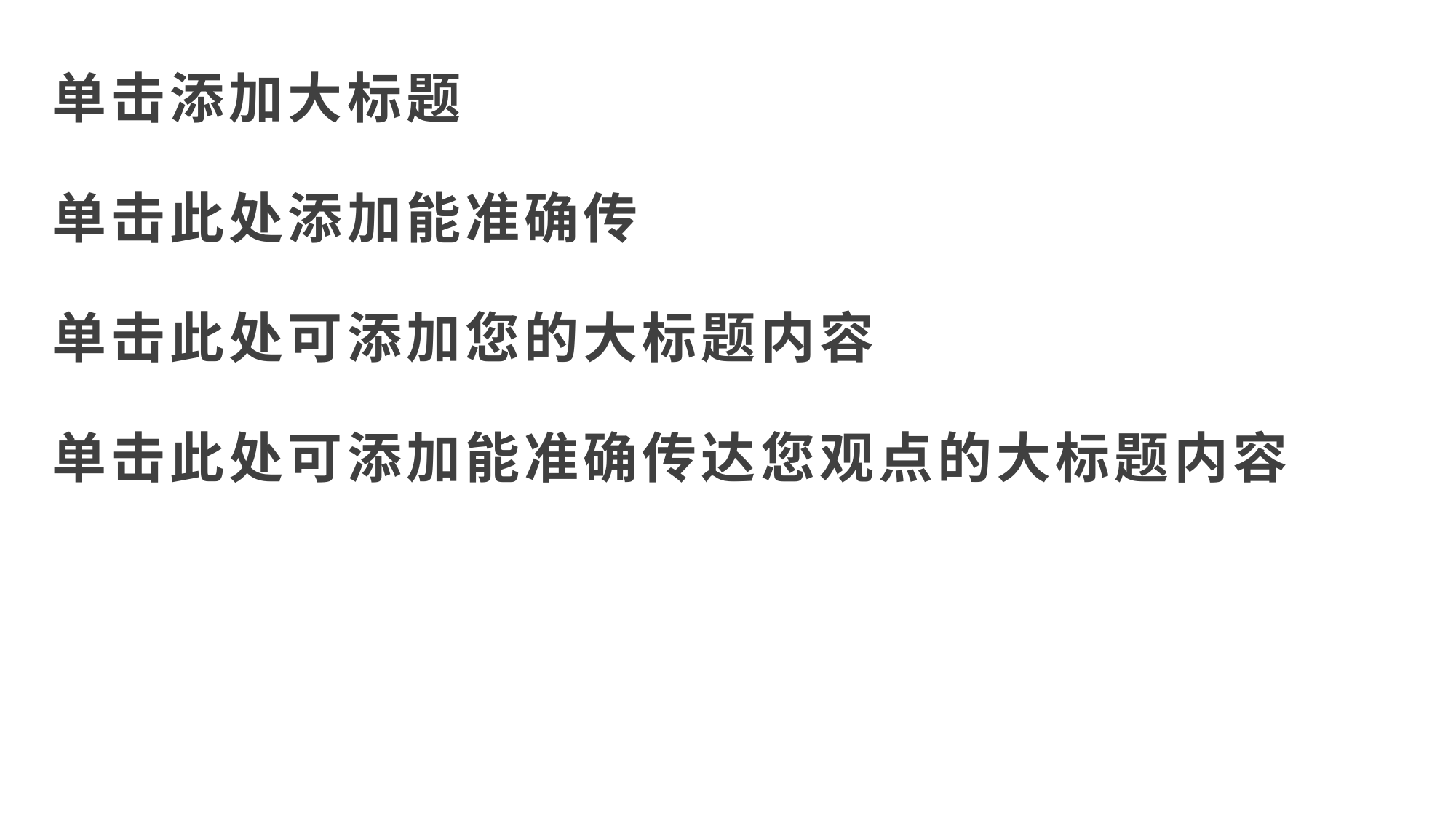

单击添加大标题
单击此处添加能准确传
单击此处可添加您的大标题内容
单击此处可添加能准确传达您观点的大标题内容